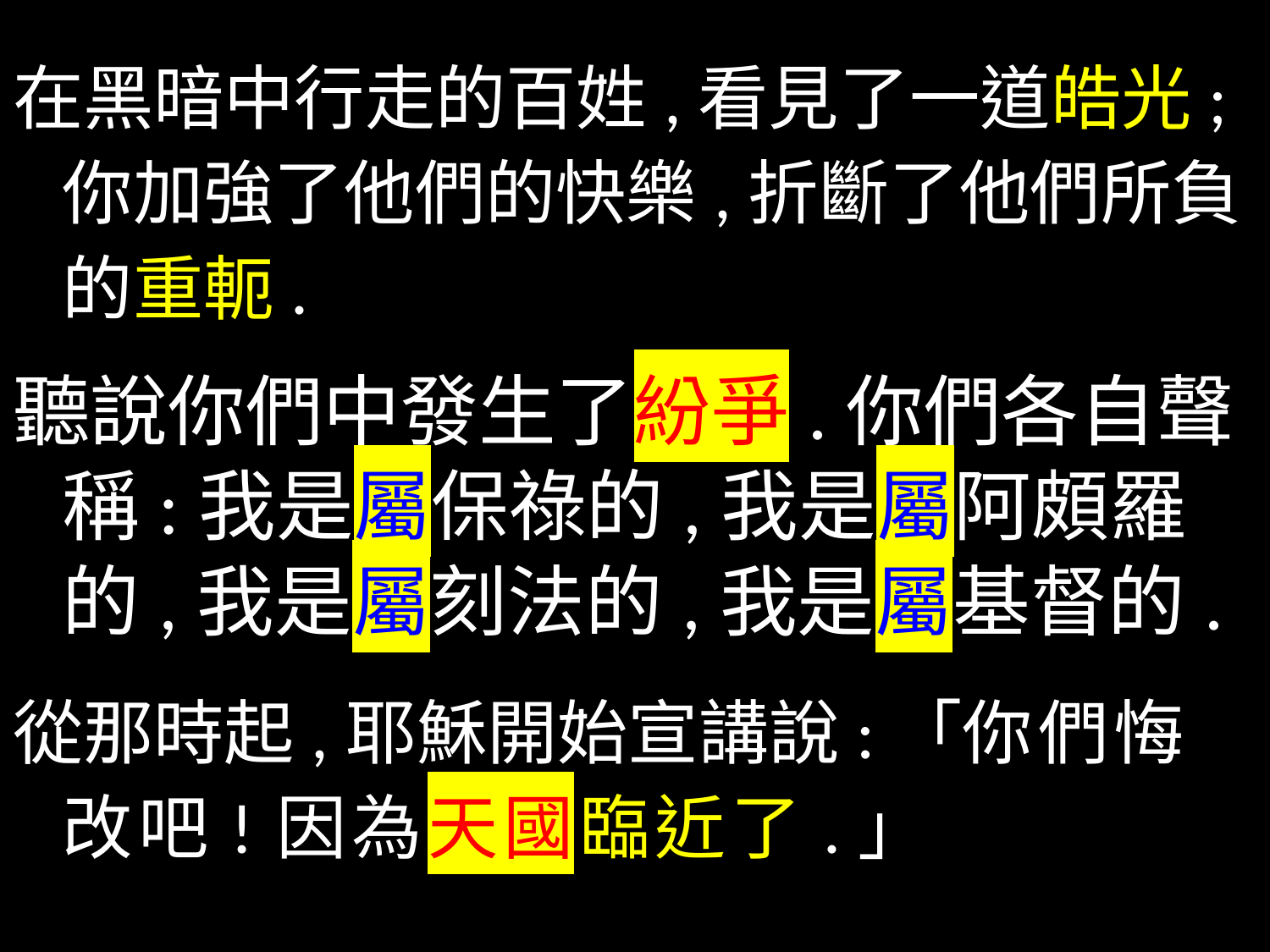

在黑暗中行走的百姓,看見了一道皓光;你加強了他們的快樂,折斷了他們所負的重軛.
聽說你們中發生了紛爭.你們各自聲稱:我是屬保祿的,我是屬阿頗羅的,我是屬刻法的,我是屬基督的.
從那時起,耶穌開始宣講說:「你們悔改吧!因為天國臨近了.」